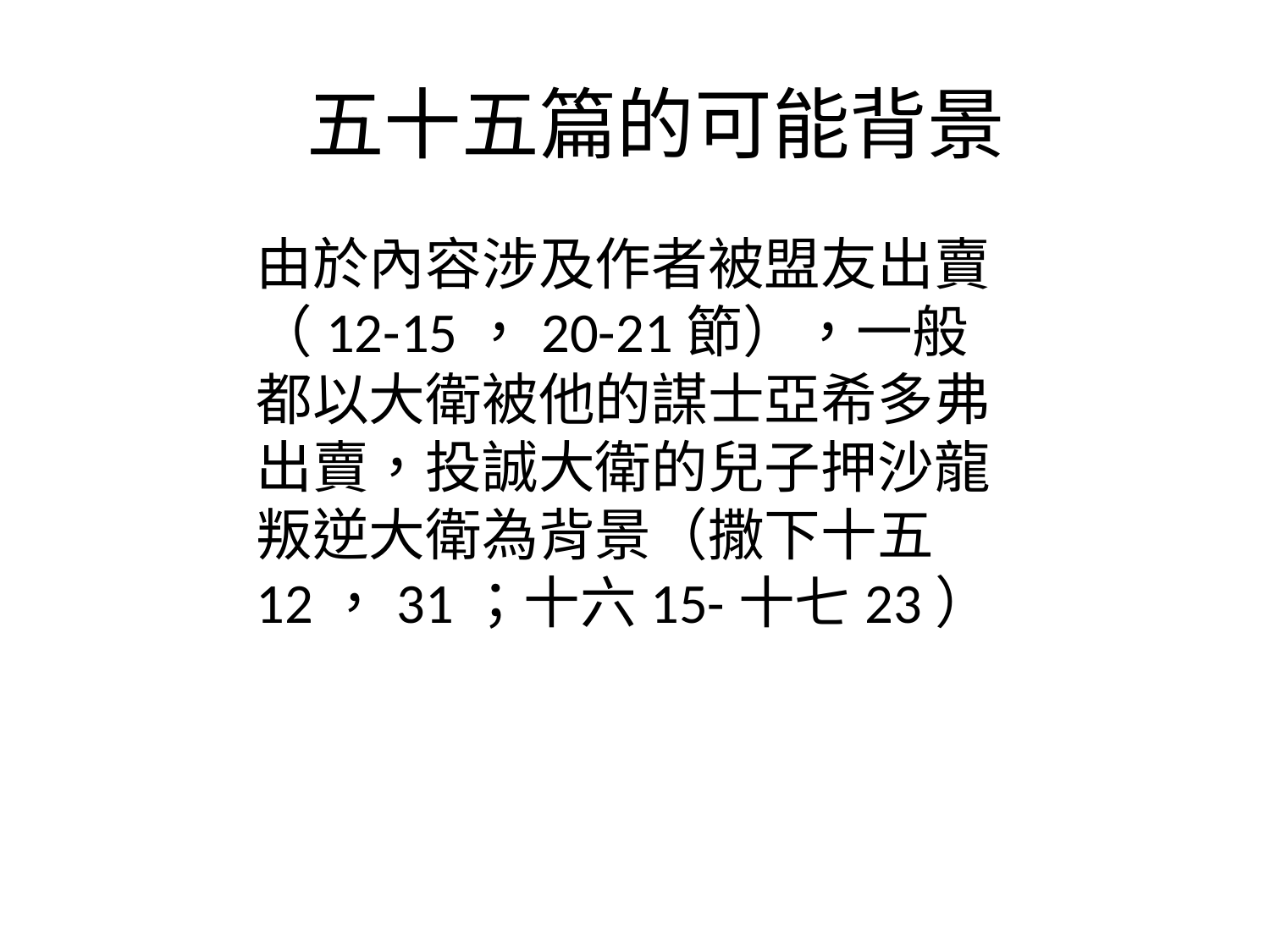

# 五十五篇的可能背景
由於內容涉及作者被盟友出賣（12-15，20-21節），一般都以大衛被他的謀士亞希多弗出賣，投誠大衛的兒子押沙龍叛逆大衛為背景（撒下十五12，31；十六15-十七23）